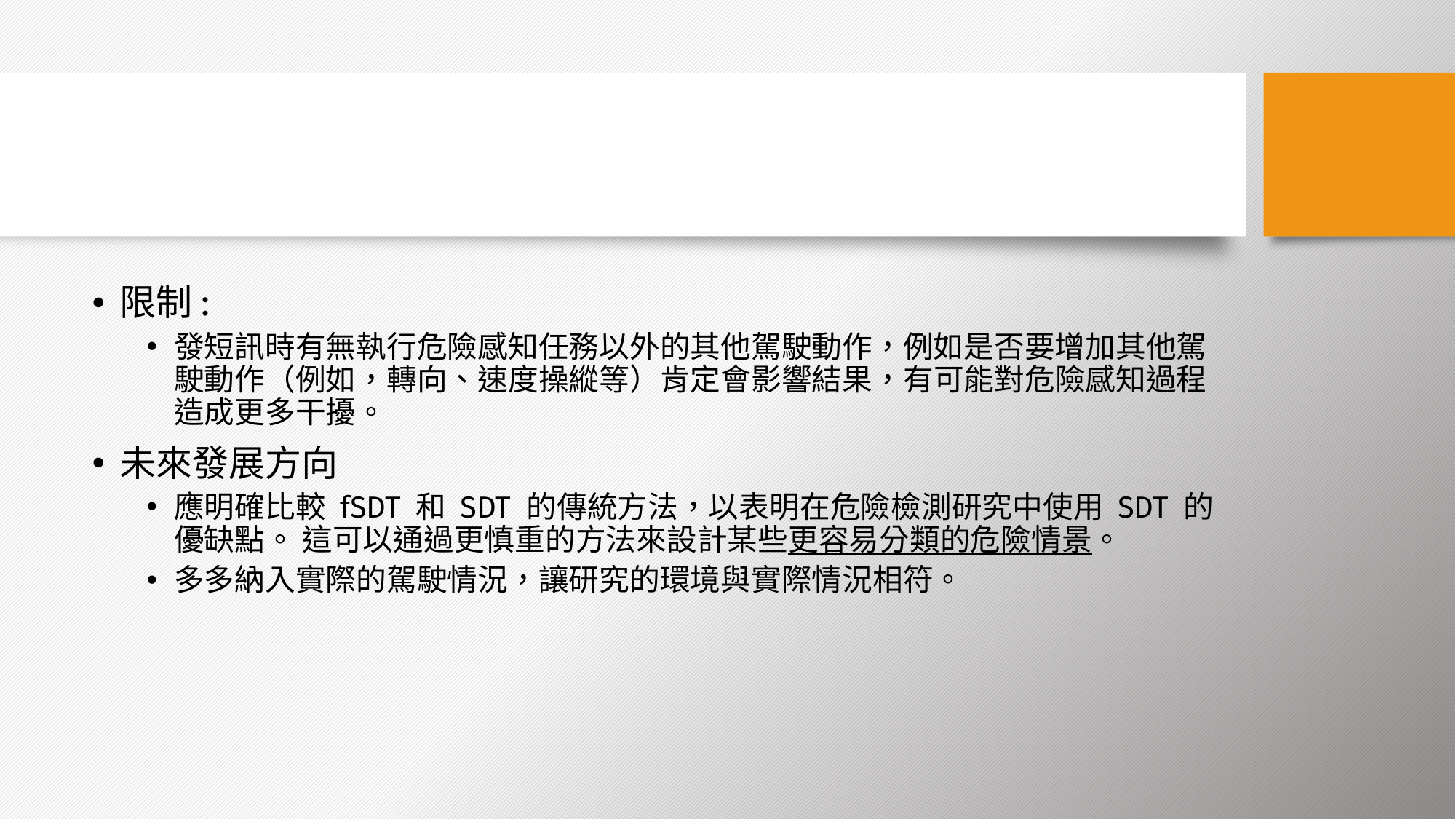

#
限制:
發短訊時有無執行危險感知任務以外的其他駕駛動作，例如是否要增加其他駕駛動作（例如，轉向、速度操縱等）肯定會影響結果，有可能對危險感知過程造成更多干擾。
未來發展方向
應明確比較 fSDT 和 SDT 的傳統方法，以表明在危險檢測研究中使用 SDT 的優缺點。 這可以通過更慎重的方法來設計某些更容易分類的危險情景。
多多納入實際的駕駛情況，讓研究的環境與實際情況相符。